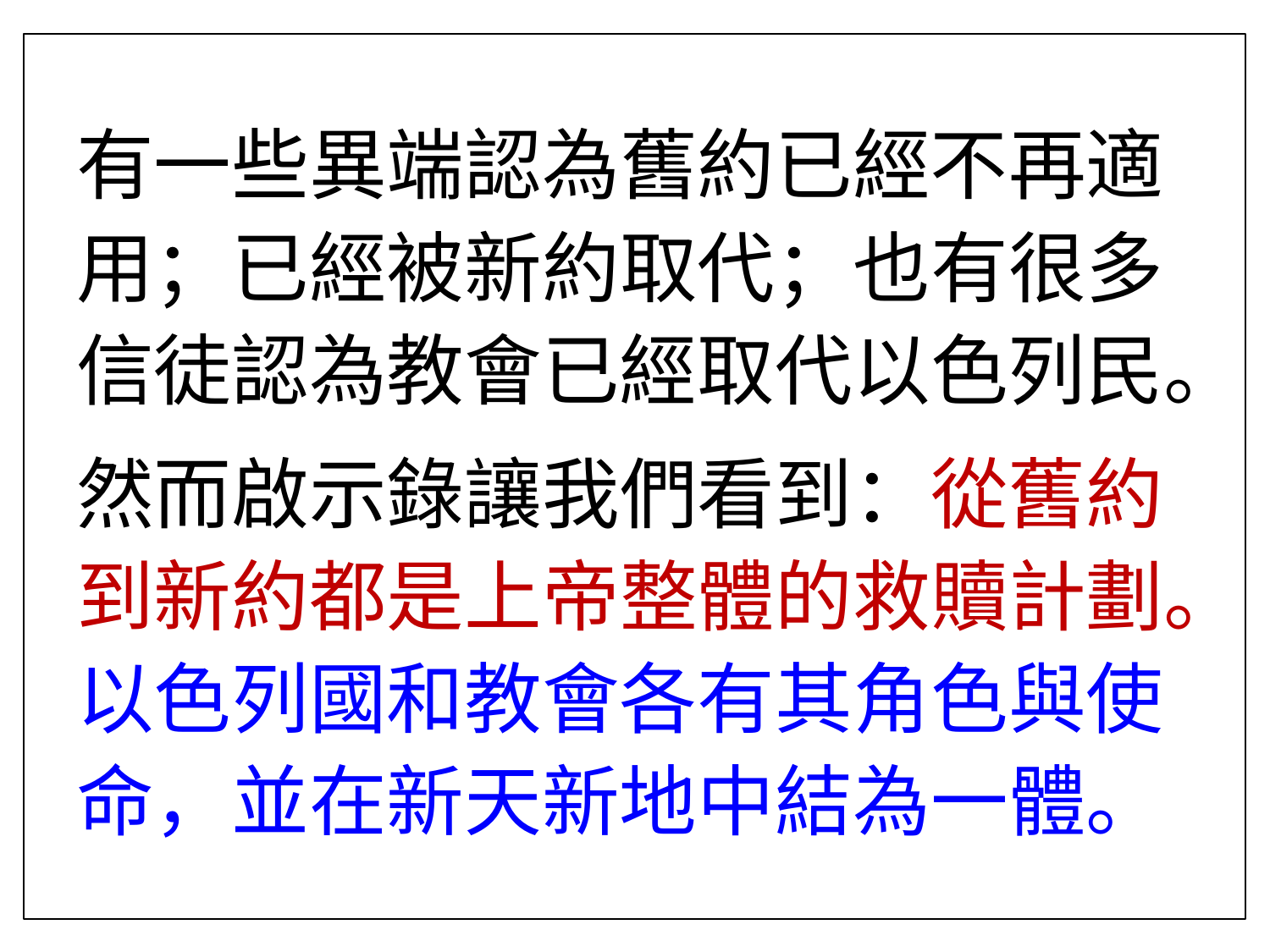

有一些異端認為舊約已經不再適用；已經被新約取代；也有很多信徒認為教會已經取代以色列民。
然而啟示錄讓我們看到：從舊約到新約都是上帝整體的救贖計劃。以色列國和教會各有其角色與使命，並在新天新地中結為一體。